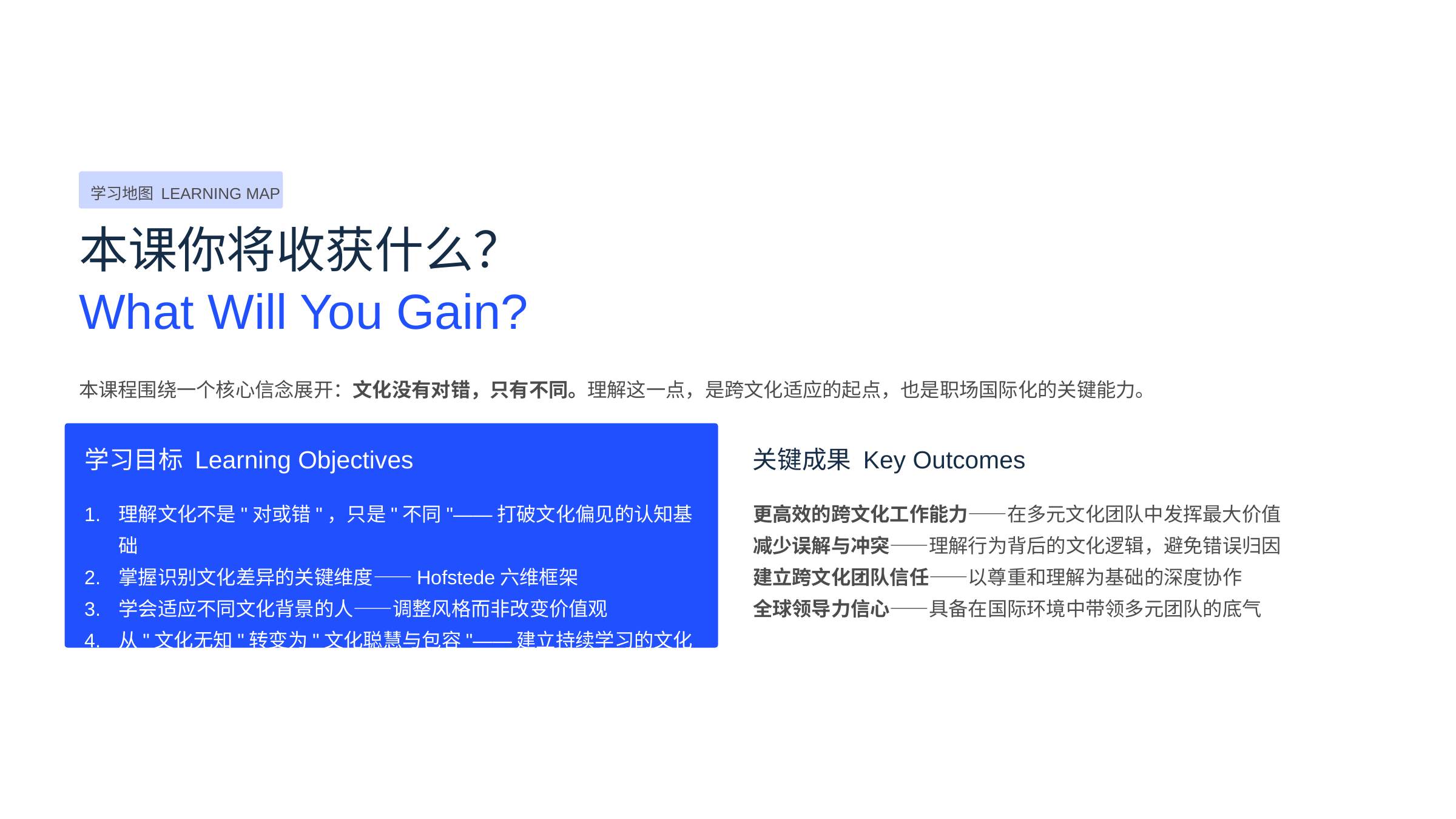

学习地图 LEARNING MAP
本课你将收获什么？
What Will You Gain?
本课程围绕一个核心信念展开：文化没有对错，只有不同。理解这一点，是跨文化适应的起点，也是职场国际化的关键能力。

学习目标 Learning Objectives
关键成果 Key Outcomes
理解文化不是"对或错"，只是"不同"——打破文化偏见的认知基础
掌握识别文化差异的关键维度——Hofstede六维框架
学会适应不同文化背景的人——调整风格而非改变价值观
从"文化无知"转变为"文化聪慧与包容"——建立持续学习的文化智商
更高效的跨文化工作能力——在多元文化团队中发挥最大价值
减少误解与冲突——理解行为背后的文化逻辑，避免错误归因
建立跨文化团队信任——以尊重和理解为基础的深度协作
全球领导力信心——具备在国际环境中带领多元团队的底气